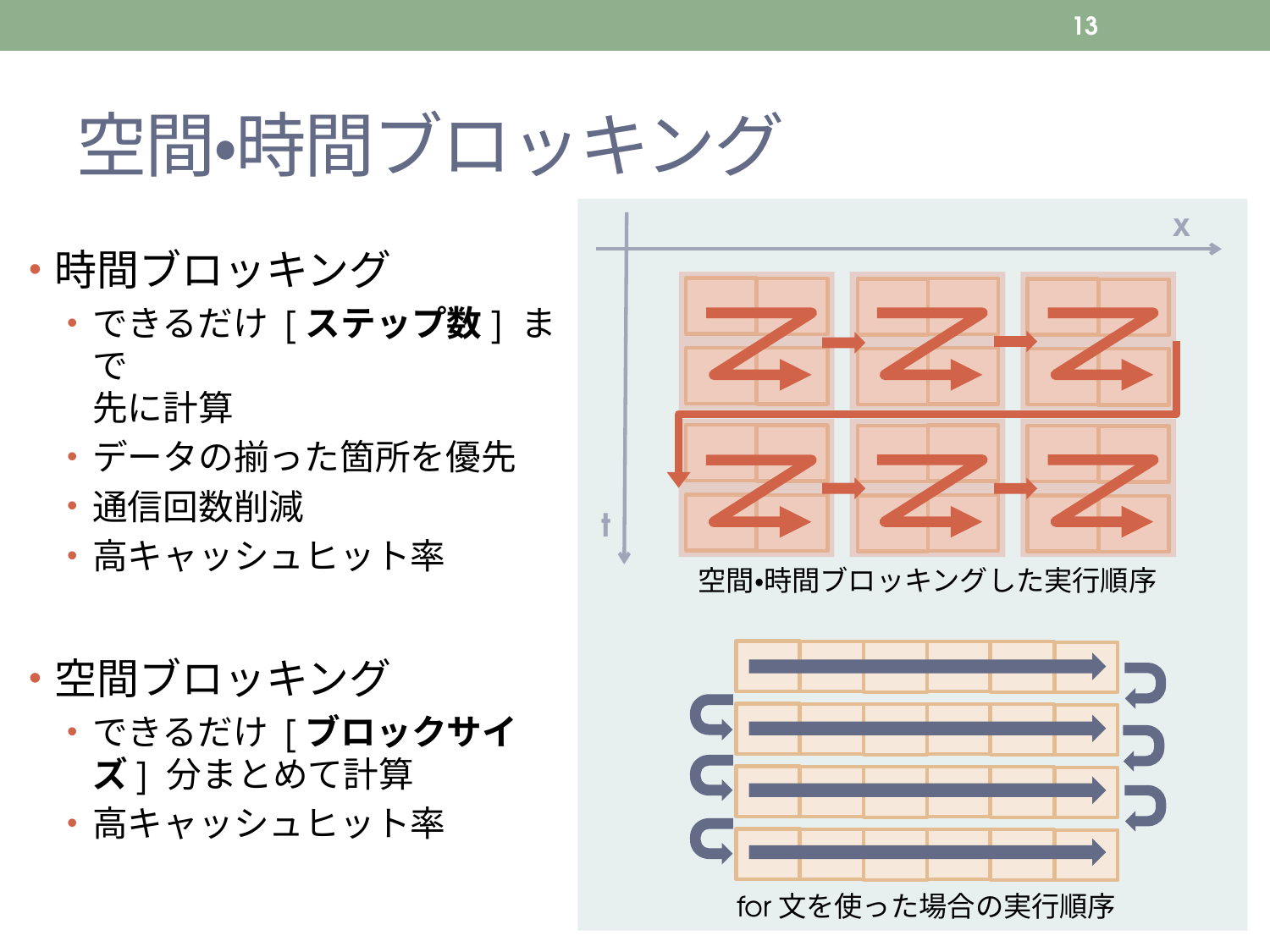

13
# 空間・時間ブロッキング

x
時間ブロッキング
できるだけ [ステップ数] まで
先に計算
データの揃った箇所を優先
通信回数削減
高キャッシュヒット率

空間ブロッキング
できるだけ [ブロックサイズ] 分まとめて計算
高キャッシュヒット率

t
空間・時間ブロッキングした実行順序

for文を使った場合の実行順序